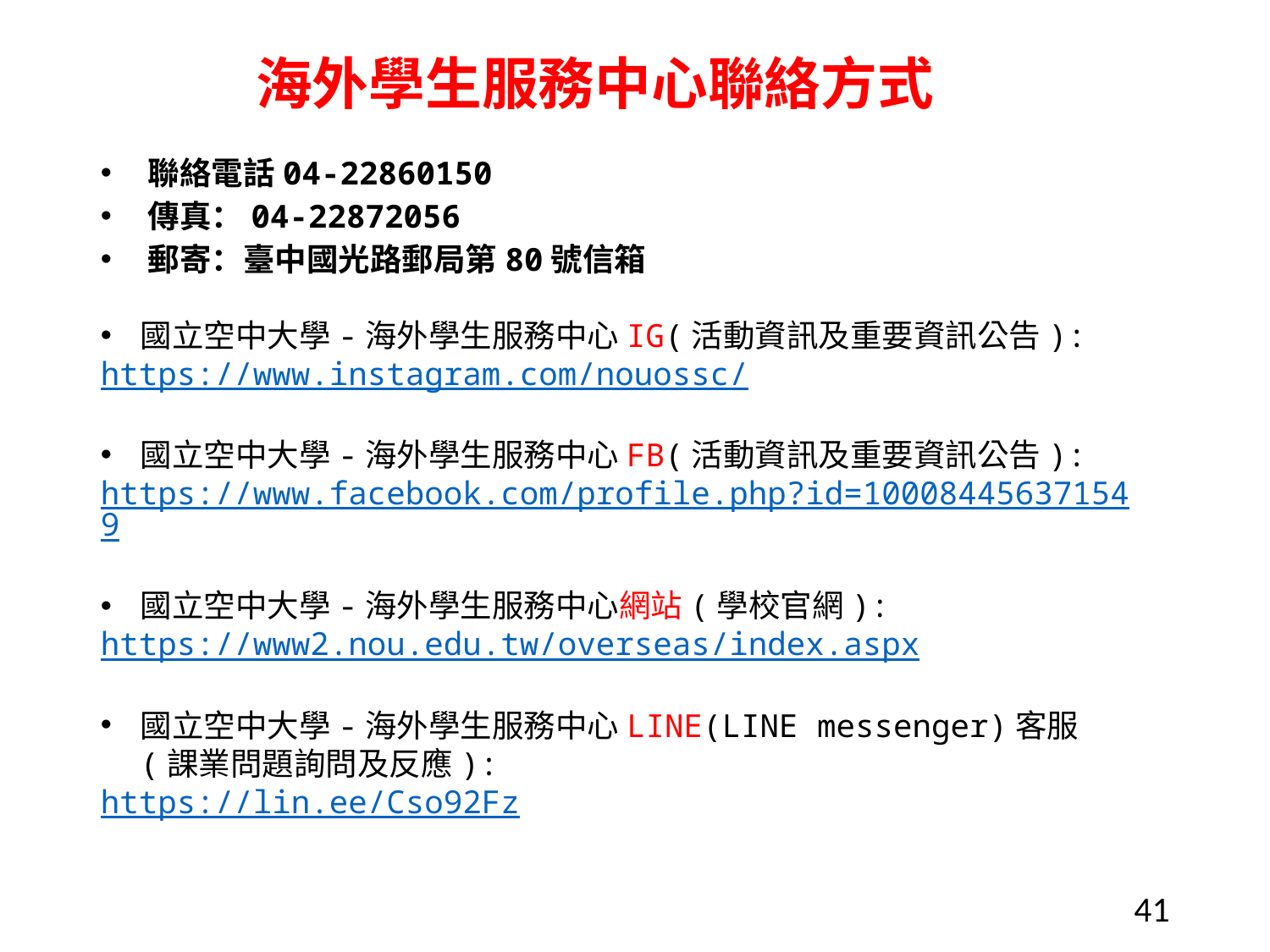

海外學生服務中心聯絡方式
聯絡電話04-22860150
傳真：04-22872056
郵寄：臺中國光路郵局第80號信箱

國立空中大學-海外學生服務中心IG(活動資訊及重要資訊公告):
https://www.instagram.com/nouossc/

國立空中大學-海外學生服務中心FB(活動資訊及重要資訊公告):
https://www.facebook.com/profile.php?id=100084456371549

國立空中大學-海外學生服務中心網站(學校官網):
https://www2.nou.edu.tw/overseas/index.aspx

國立空中大學-海外學生服務中心LINE(LINE messenger)客服(課業問題詢問及反應):
https://lin.ee/Cso92Fz
41